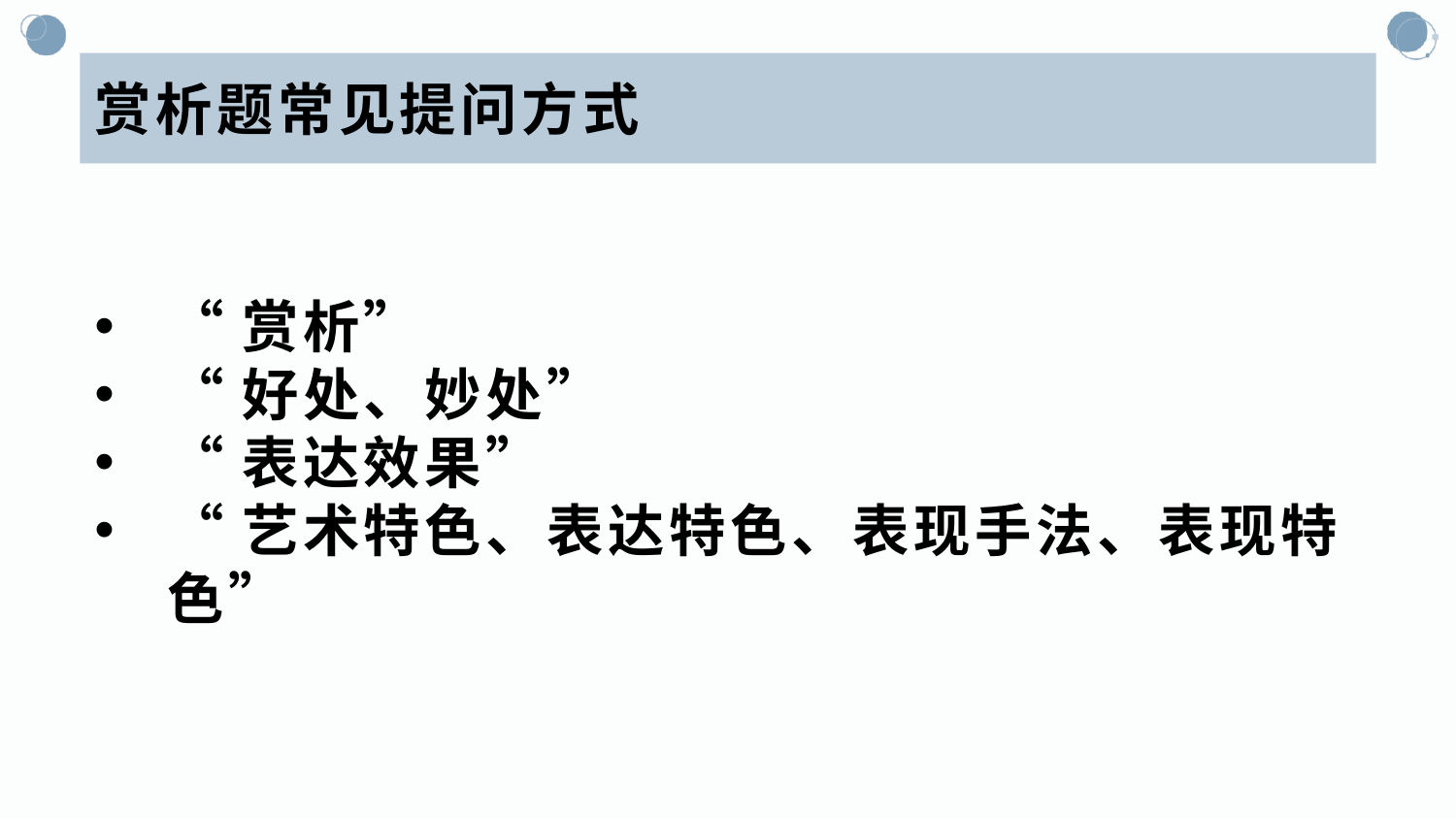

# 赏析题常见提问方式
“赏析”
“好处、妙处”
“表达效果”
“艺术特色、表达特色、表现手法、表现特色”